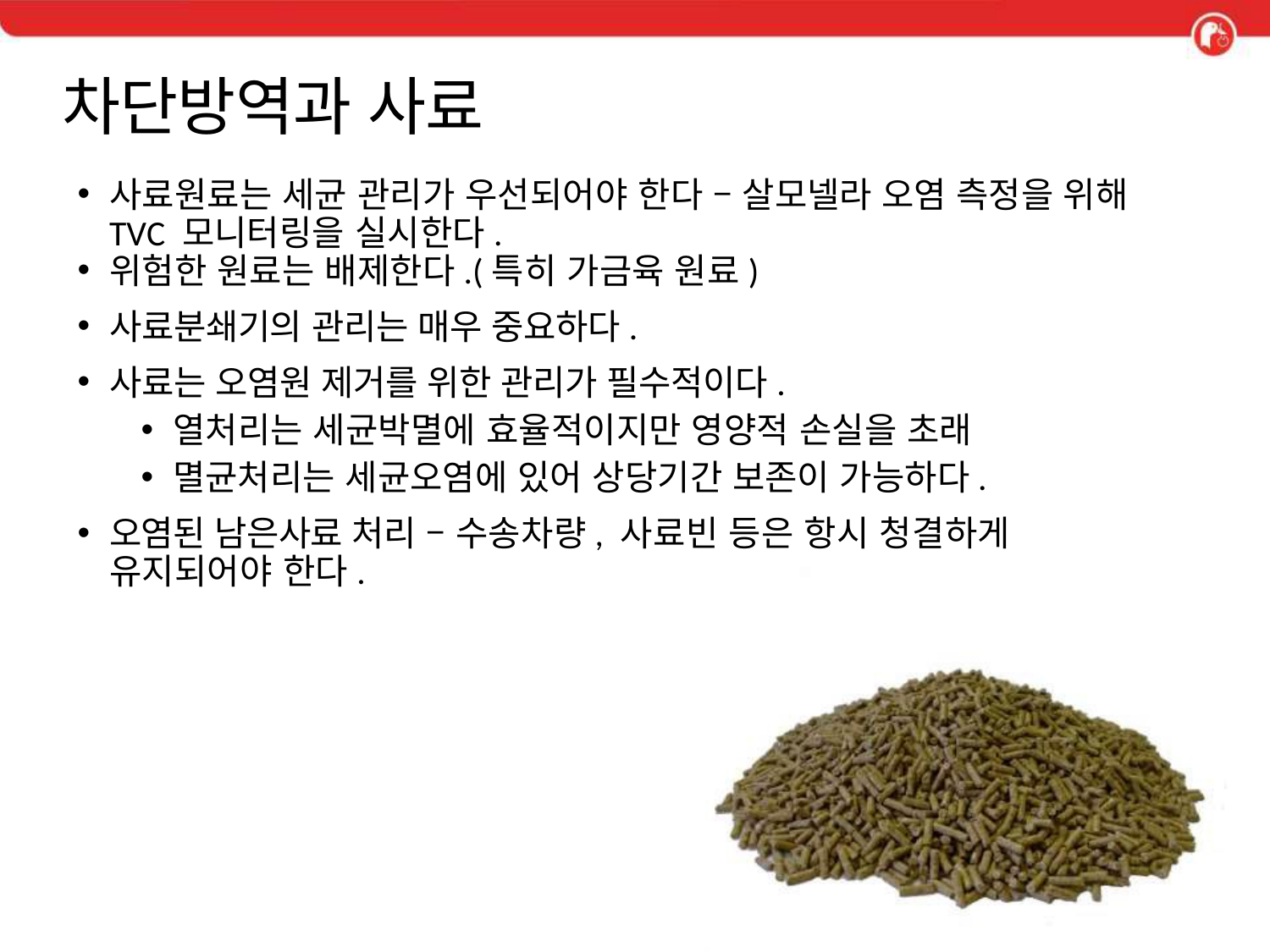

# 차단방역과 사료
사료원료는 세균 관리가 우선되어야 한다 – 살모넬라 오염 측정을 위해 TVC 모니터링을 실시한다.
위험한 원료는 배제한다.(특히 가금육 원료)
사료분쇄기의 관리는 매우 중요하다.
사료는 오염원 제거를 위한 관리가 필수적이다.
열처리는 세균박멸에 효율적이지만 영양적 손실을 초래
멸균처리는 세균오염에 있어 상당기간 보존이 가능하다.
오염된 남은사료 처리 – 수송차량, 사료빈 등은 항시 청결하게 유지되어야 한다.